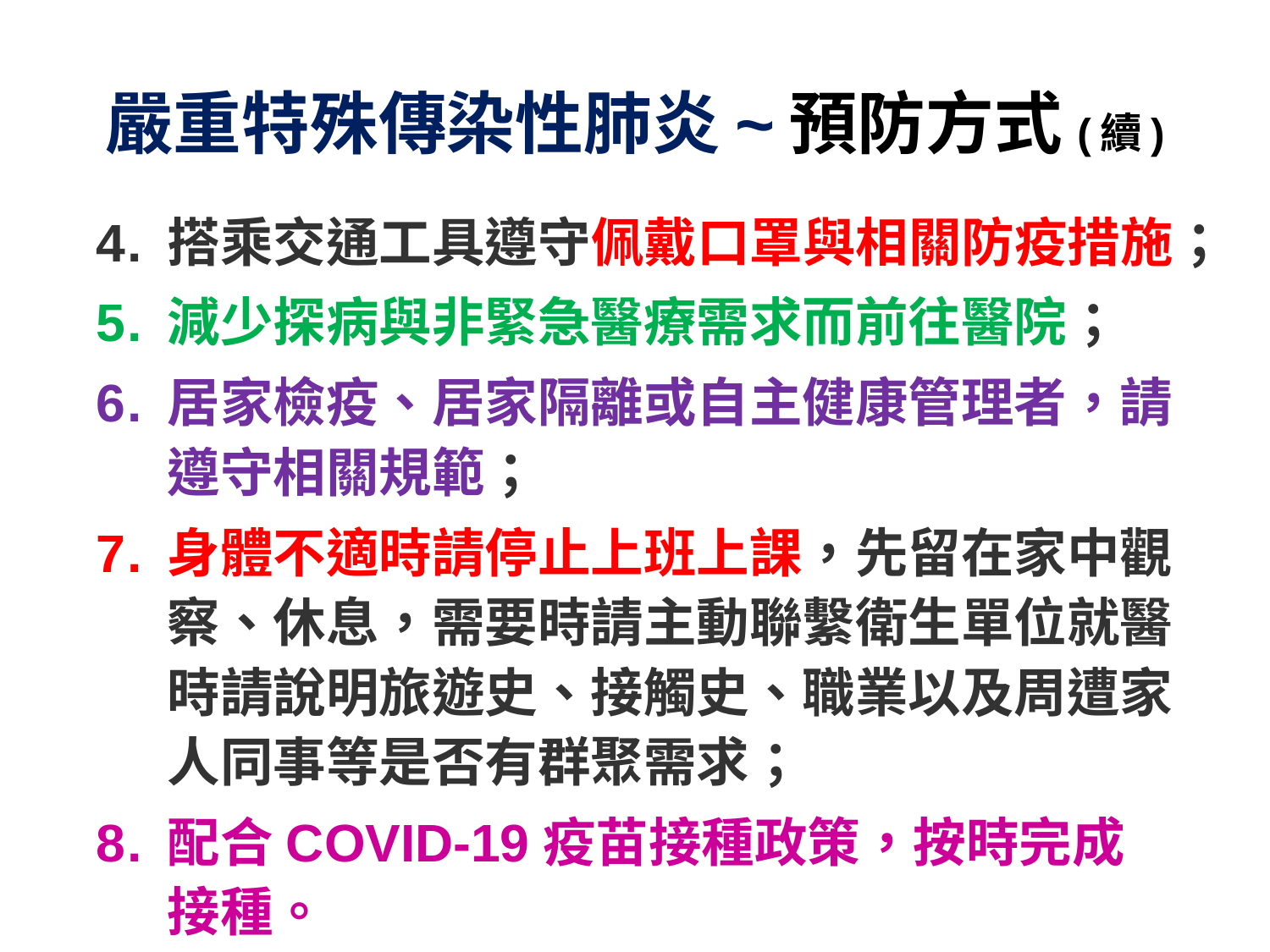

# 嚴重特殊傳染性肺炎~預防方式(續)
搭乘交通工具遵守佩戴口罩與相關防疫措施；
減少探病與非緊急醫療需求而前往醫院；
居家檢疫、居家隔離或自主健康管理者，請遵守相關規範；
身體不適時請停止上班上課，先留在家中觀察、休息，需要時請主動聯繫衛生單位就醫時請說明旅遊史、接觸史、職業以及周遭家人同事等是否有群聚需求；
配合COVID-19疫苗接種政策，按時完成接種。